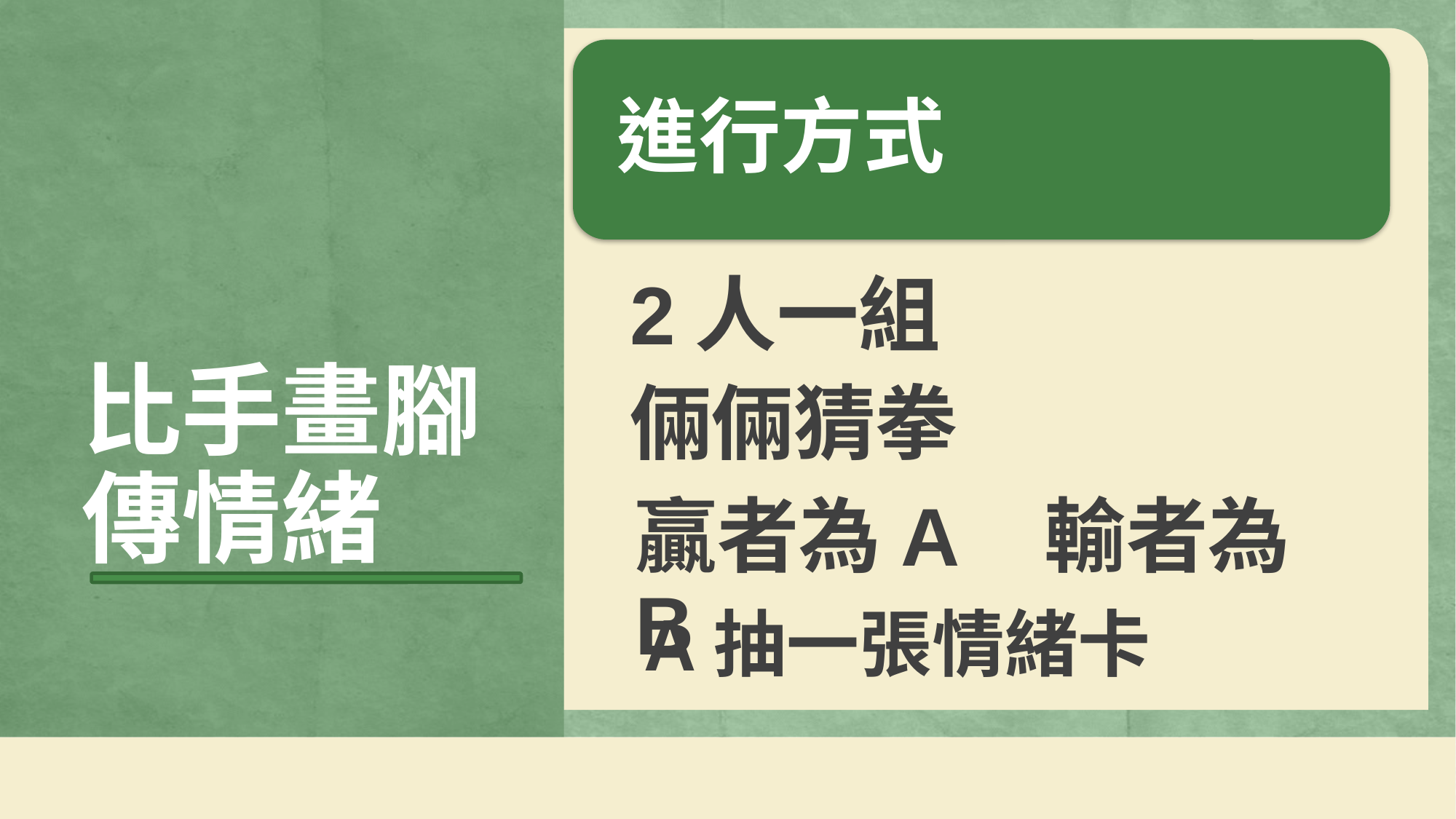

# 比手畫腳 傳情緒
進行方式

2人一組
倆倆猜拳
贏者為A   輸者為B

A抽一張情緒卡